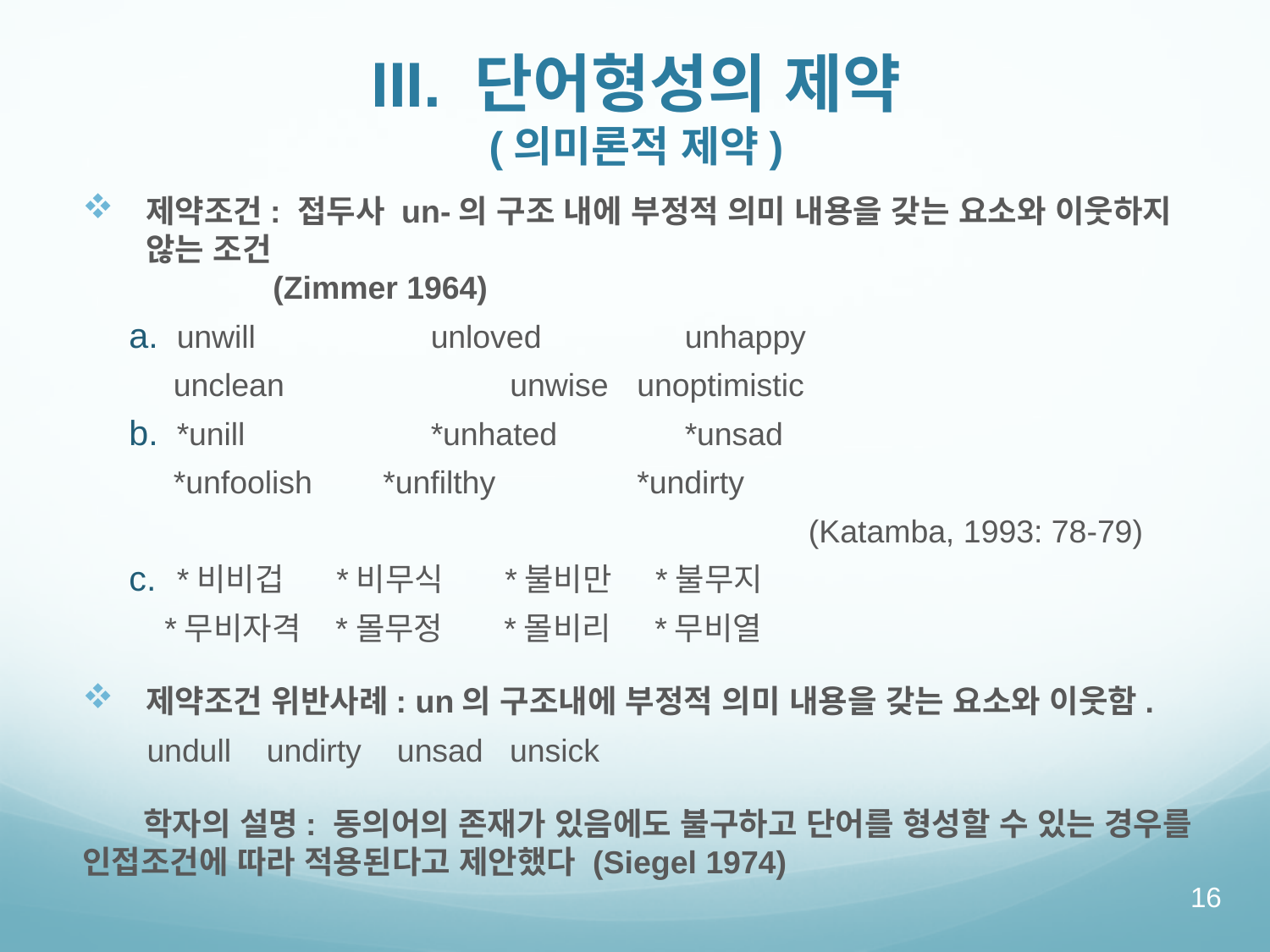

# III. 단어형성의 제약 (의미론적 제약)
제약조건: 접두사 un-의 구조 내에 부정적 의미 내용을 갖는 요소와 이웃하지 않는 조건 								(Zimmer 1964)
unwill  		unloved		unhappy
     unclean   		unwise   	unoptimistic
*unill   		*unhated    	*unsad
     *unfoolish   	*unfilthy     	*undirty
					     (Katamba, 1993: 78-79)
*비비겁     *비무식      *불비만    *불무지
    *무비자격   *몰무정      *몰비리    *무비열
제약조건 위반사례: un의 구조내에 부정적 의미 내용을 갖는 요소와 이웃함.
  undull    undirty    unsad   unsick
      학자의 설명: 동의어의 존재가 있음에도 불구하고 단어를 형성할 수 있는 경우를 인접조건에 따라 적용된다고 제안했다 (Siegel 1974)
16